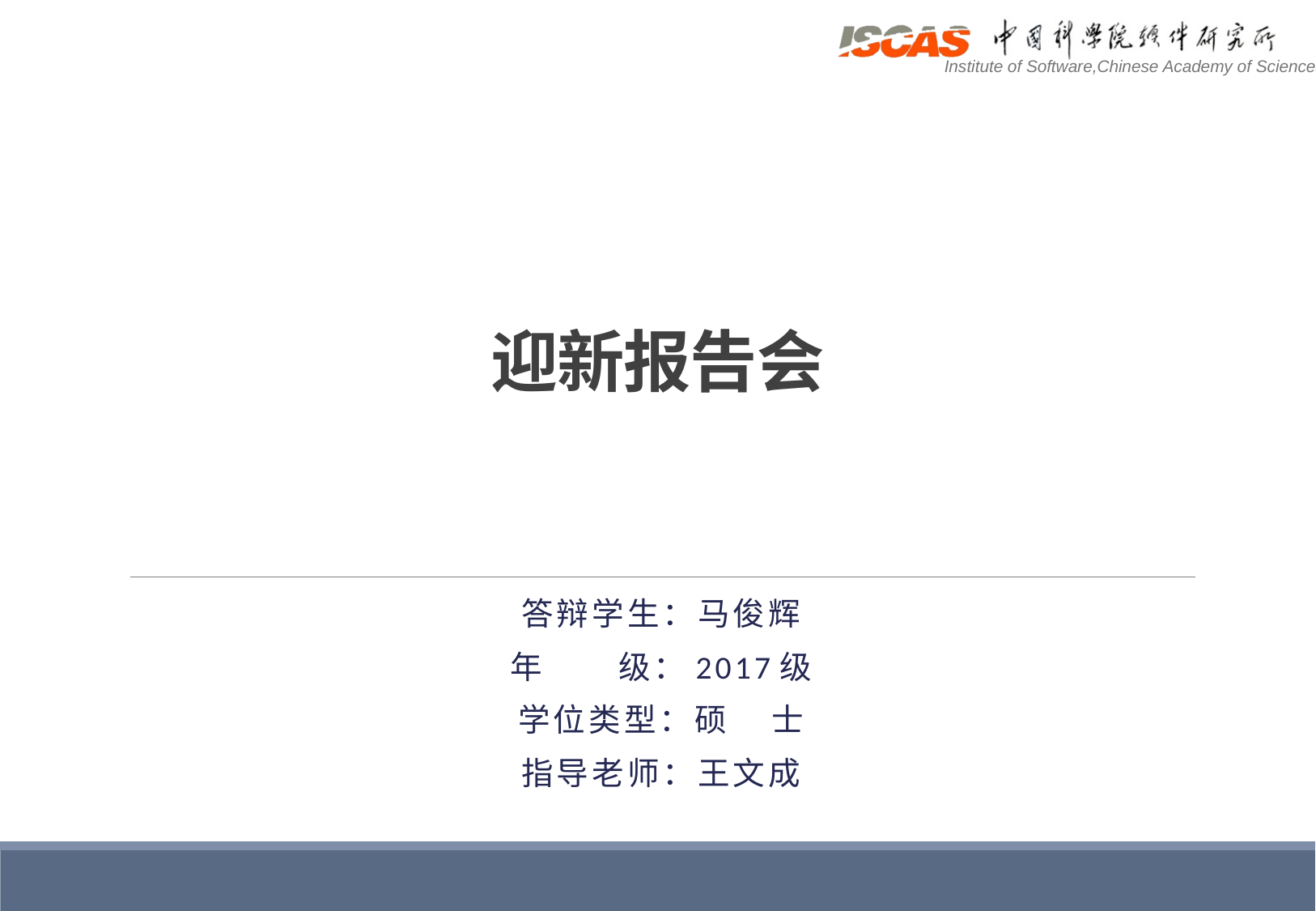

# 迎新报告会
答辩学生：马俊辉
年       级：2017级
学位类型：硕    士
指导老师：王文成